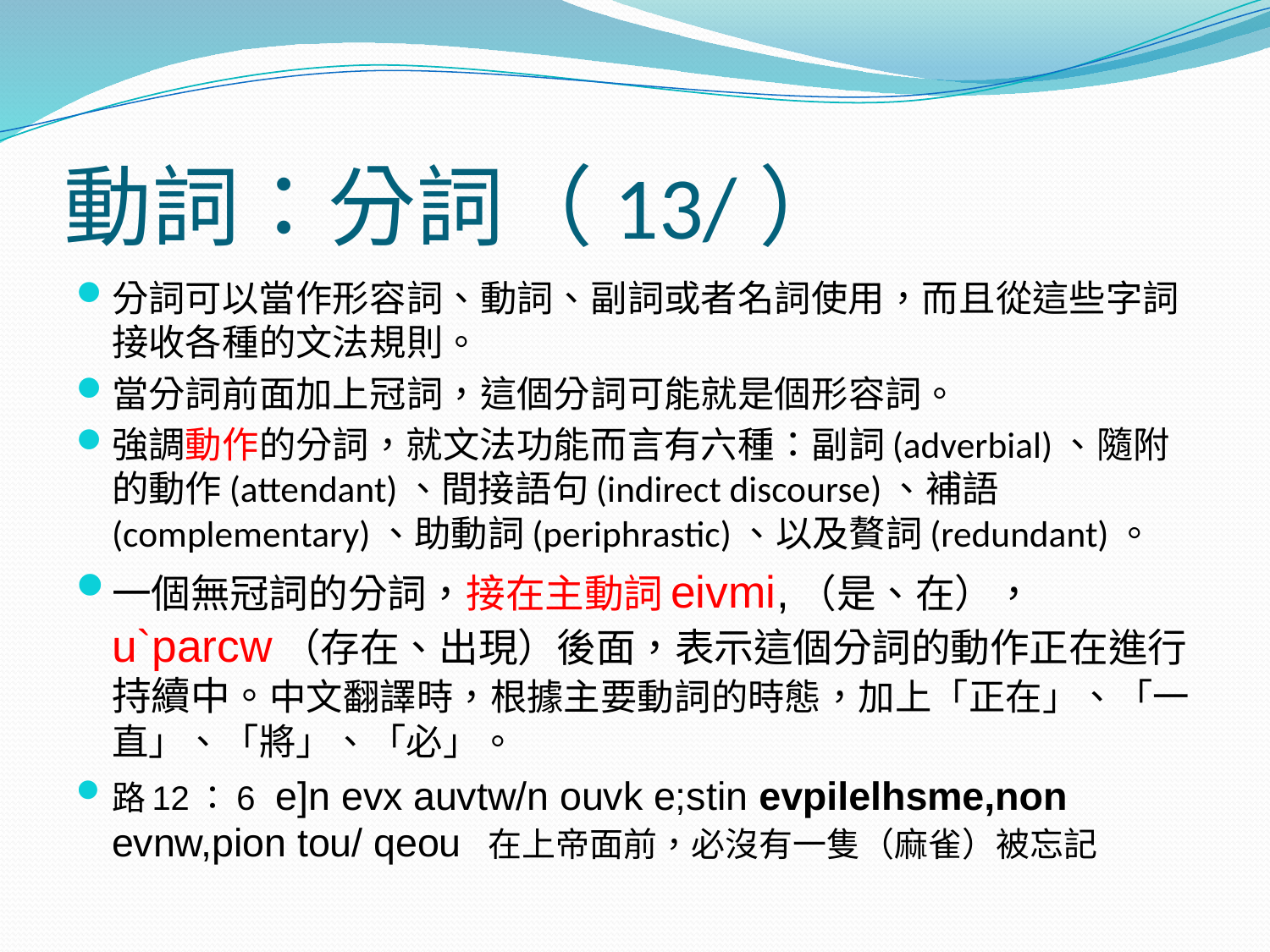

# 動詞：分詞（13/）
分詞可以當作形容詞、動詞、副詞或者名詞使用，而且從這些字詞接收各種的文法規則。
當分詞前面加上冠詞，這個分詞可能就是個形容詞。
強調動作的分詞，就文法功能而言有六種：副詞(adverbial)、隨附的動作(attendant)、間接語句(indirect discourse)、補語(complementary)、助動詞(periphrastic)、以及贅詞(redundant)。
一個無冠詞的分詞，接在主動詞eivmi,（是、在），  u`parcw（存在、出現）後面，表示這個分詞的動作正在進行持續中。中文翻譯時，根據主要動詞的時態，加上「正在」、「一直」、「將」、「必」。
路12：6  e]n evx auvtw/n ouvk e;stin evpilelhsme,non evnw,pion tou/ qeou  在上帝面前，必沒有一隻（麻雀）被忘記